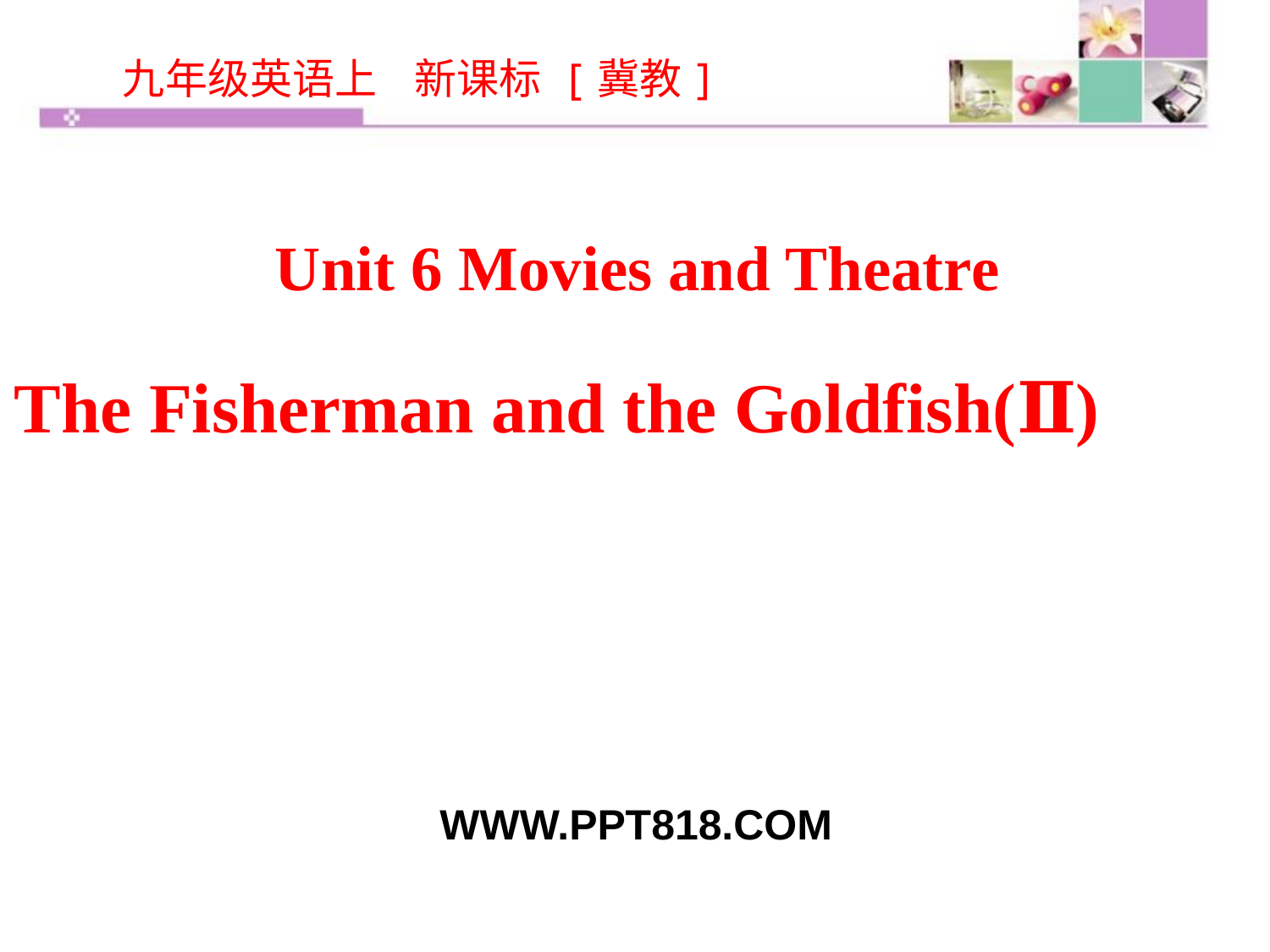

九年级英语上    新课标 [冀教]
Unit 6 Movies and Theatre
The Fisherman and the Goldfish(Ⅱ)
WWW.PPT818.COM